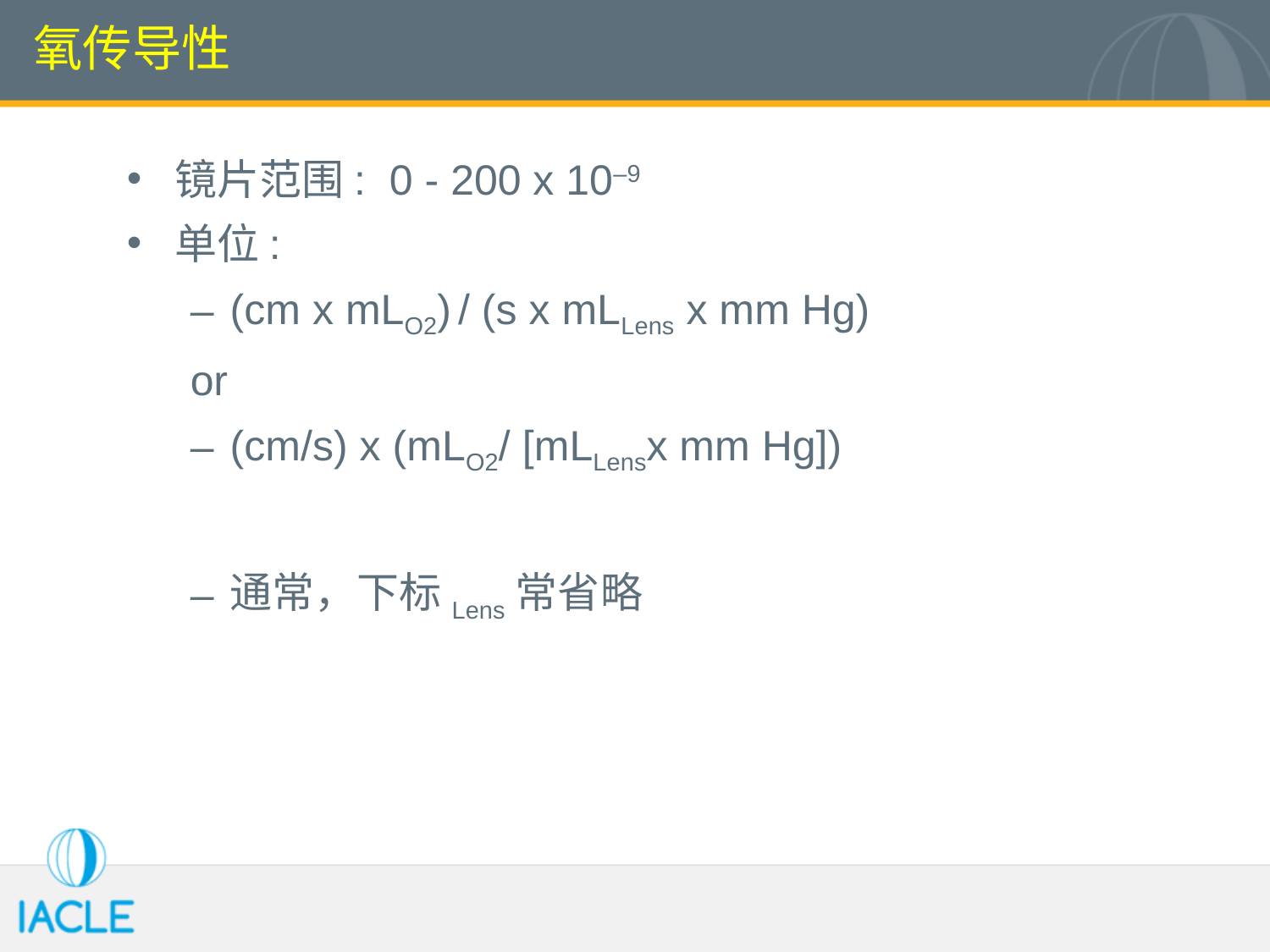

氧传导性
镜片范围:  0 - 200 x 10–9
单位:
(cm x mLO2) / (s x mLLens x mm Hg)
or
(cm/s) x (mLO2/ [mLLensx mm Hg])

通常，下标Lens常省略